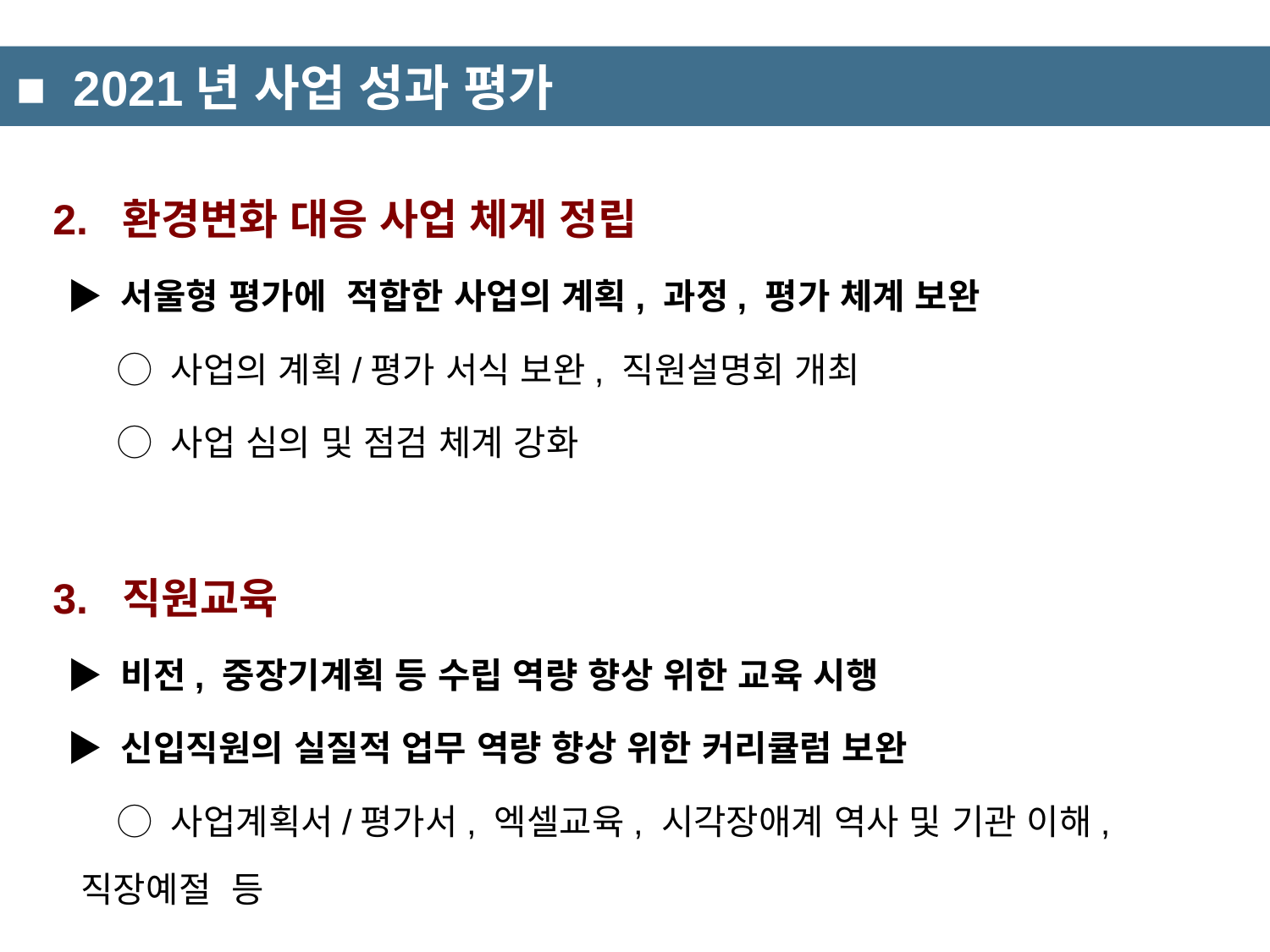

■  2021년 사업 성과 평가
   2.  환경변화 대응 사업 체계 정립
     ▶ 서울형 평가에  적합한 사업의 계획, 과정, 평가 체계 보완
          ◯ 사업의 계획/평가 서식 보완, 직원설명회 개최
          ◯ 사업 심의 및 점검 체계 강화

   3.  직원교육
     ▶ 비전, 중장기계획 등 수립 역량 향상 위한 교육 시행
     ▶ 신입직원의 실질적 업무 역량 향상 위한 커리큘럼 보완
          ◯ 사업계획서/평가서, 엑셀교육, 시각장애계 역사 및 기관 이해, 직장예절  등